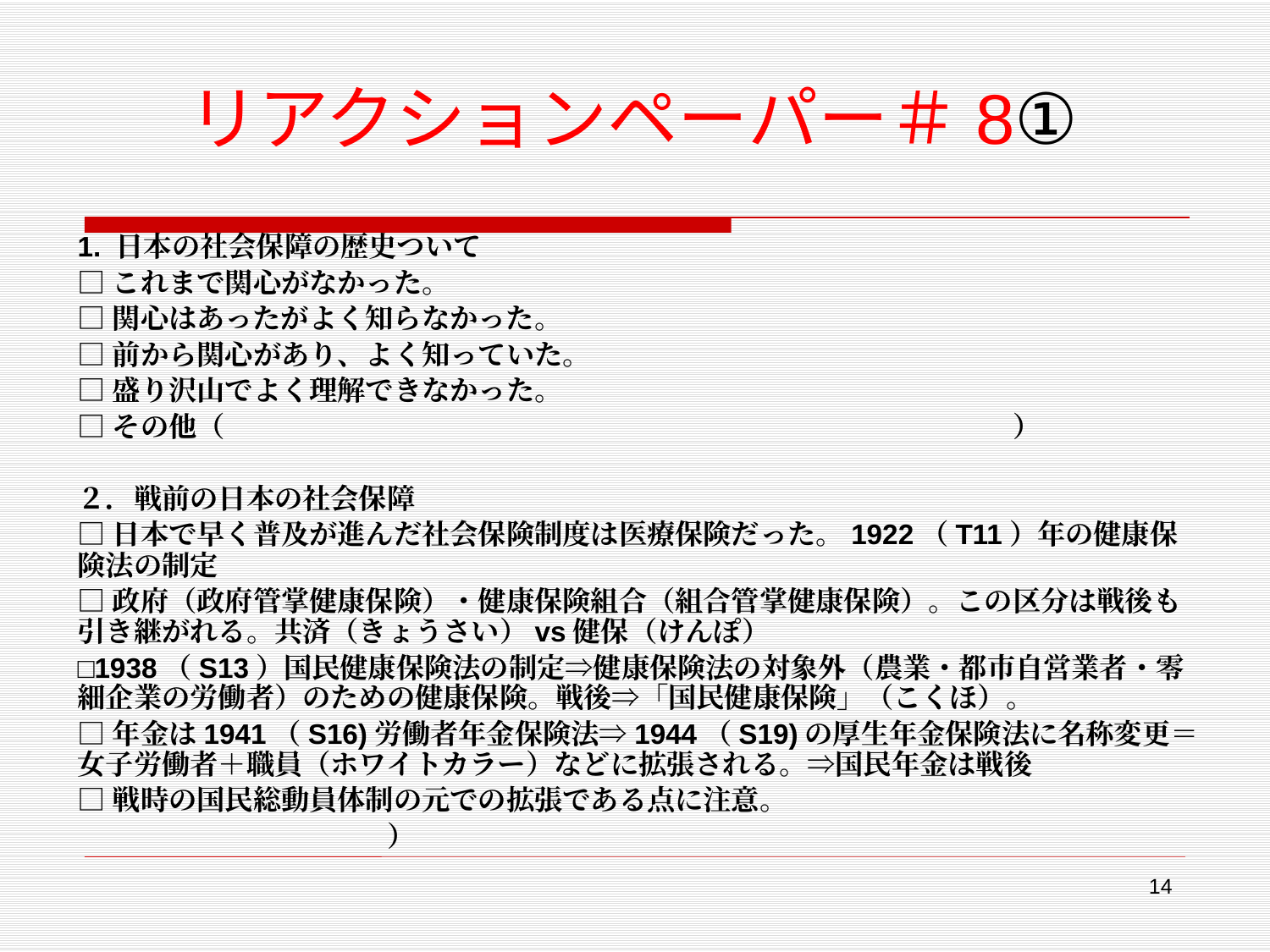

# リアクションペーパー＃8①
1. 日本の社会保障の歴史ついて
□これまで関心がなかった。
□関心はあったがよく知らなかった。
□前から関心があり、よく知っていた。
□盛り沢山でよく理解できなかった。
□その他（　　　　　　　　　　　　　　　　　　　　　　　　　　　　）

２．戦前の日本の社会保障
□日本で早く普及が進んだ社会保険制度は医療保険だった。1922（T11）年の健康保険法の制定
□政府（政府管掌健康保険）・健康保険組合（組合管掌健康保険）。この区分は戦後も引き継がれる。共済（きょうさい）vs健保（けんぽ）
□1938（S13）国民健康保険法の制定⇒健康保険法の対象外（農業・都市自営業者・零細企業の労働者）のための健康保険。戦後⇒「国民健康保険」（こくほ）。
□年金は1941（S16)労働者年金保険法⇒1944（S19)の厚生年金保険法に名称変更＝女子労働者＋職員（ホワイトカラー）などに拡張される。⇒国民年金は戦後
□戦時の国民総動員体制の元での拡張である点に注意。
　　　　　　　　　　　）

14